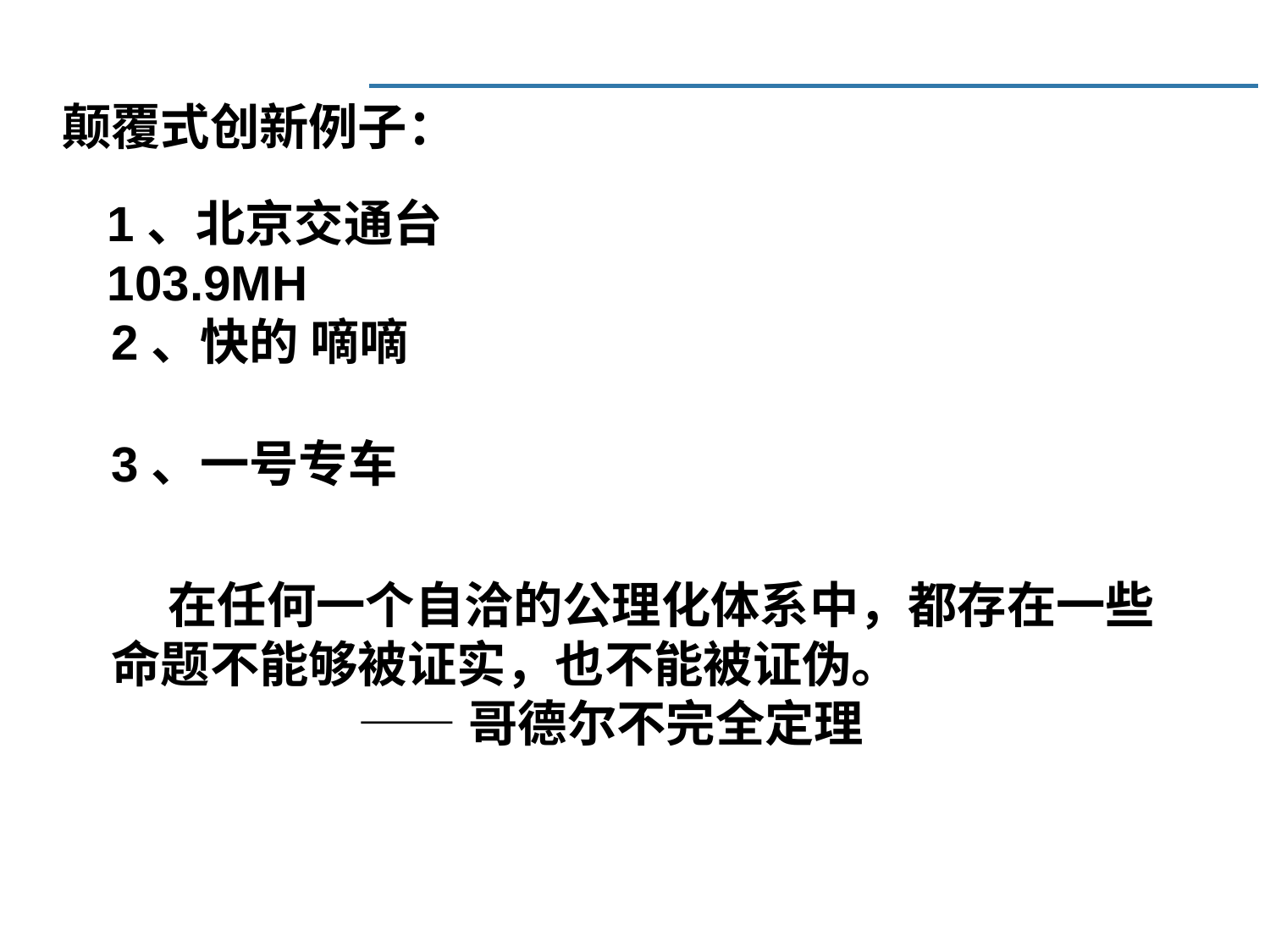

颠覆式创新例子：

1、北京交通台103.9MH
2、快的 嘀嘀
3、一号专车
    在任何一个自洽的公理化体系中，都存在一些命题不能够被证实，也不能被证伪。
                      ——哥德尔不完全定理